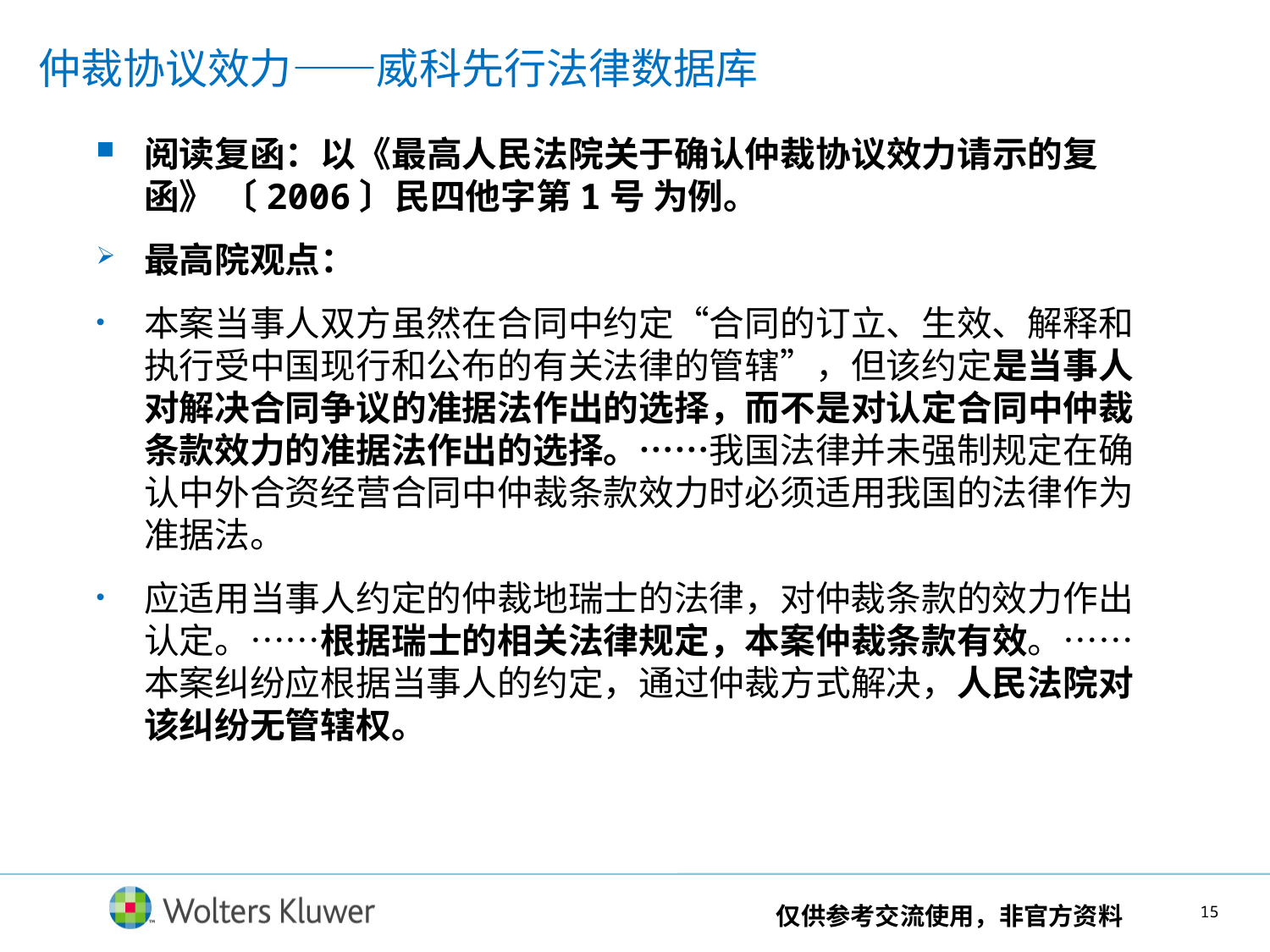

仲裁协议效力——威科先行法律数据库
阅读复函：以《最高人民法院关于确认仲裁协议效力请示的复函》 〔2006〕民四他字第1号 为例。
最高院观点：
本案当事人双方虽然在合同中约定“合同的订立、生效、解释和执行受中国现行和公布的有关法律的管辖”，但该约定是当事人对解决合同争议的准据法作出的选择，而不是对认定合同中仲裁条款效力的准据法作出的选择。……我国法律并未强制规定在确认中外合资经营合同中仲裁条款效力时必须适用我国的法律作为准据法。
应适用当事人约定的仲裁地瑞士的法律，对仲裁条款的效力作出认定。……根据瑞士的相关法律规定，本案仲裁条款有效。……本案纠纷应根据当事人的约定，通过仲裁方式解决，人民法院对该纠纷无管辖权。

仅供参考交流使用，非官方资料
15